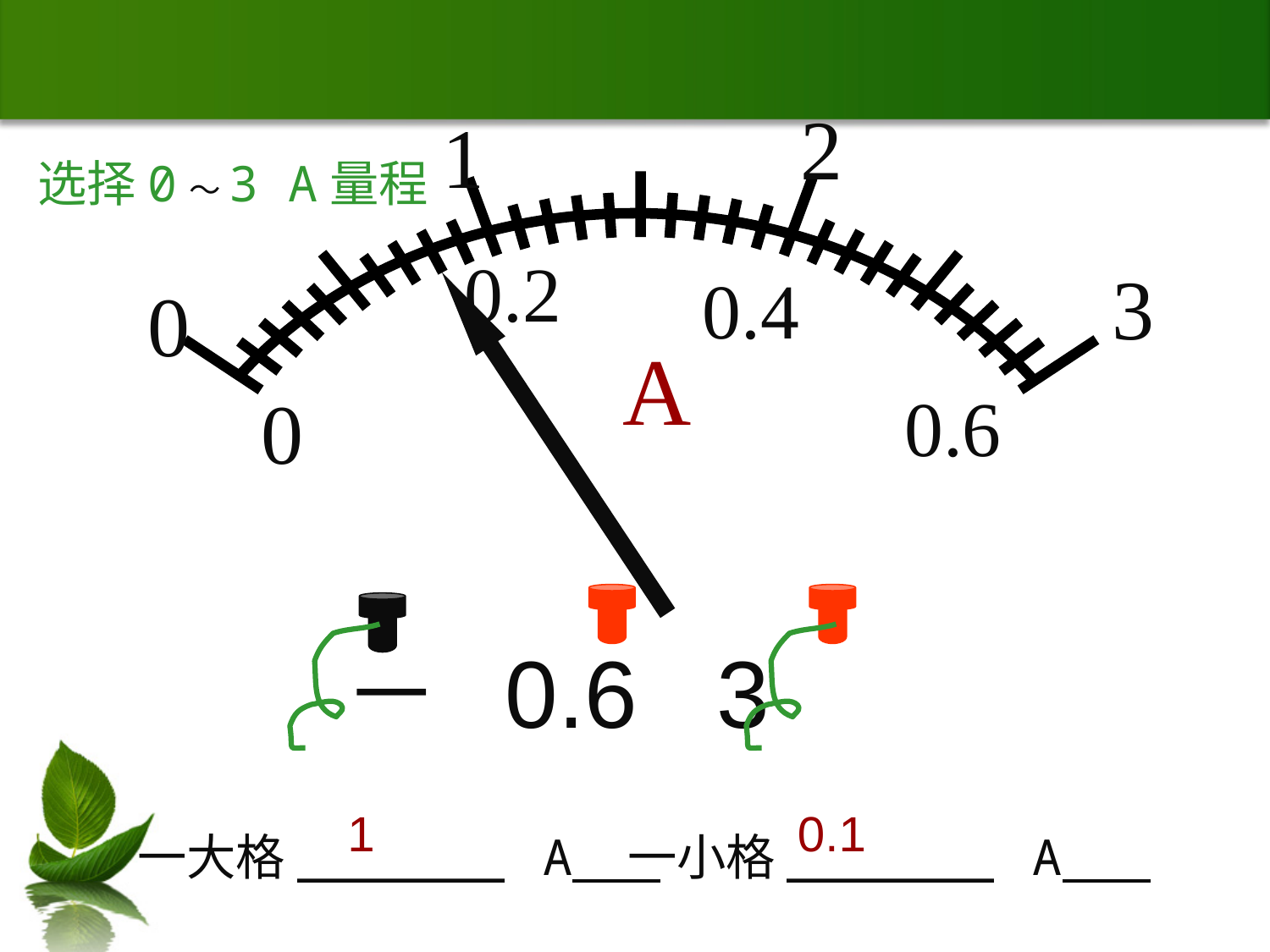

2
1

3
0
A

 0.2
0.4
0
0.6
－  0.6   3

选择0～3 A量程

1
0.1
一大格_______ A
一小格_______ A